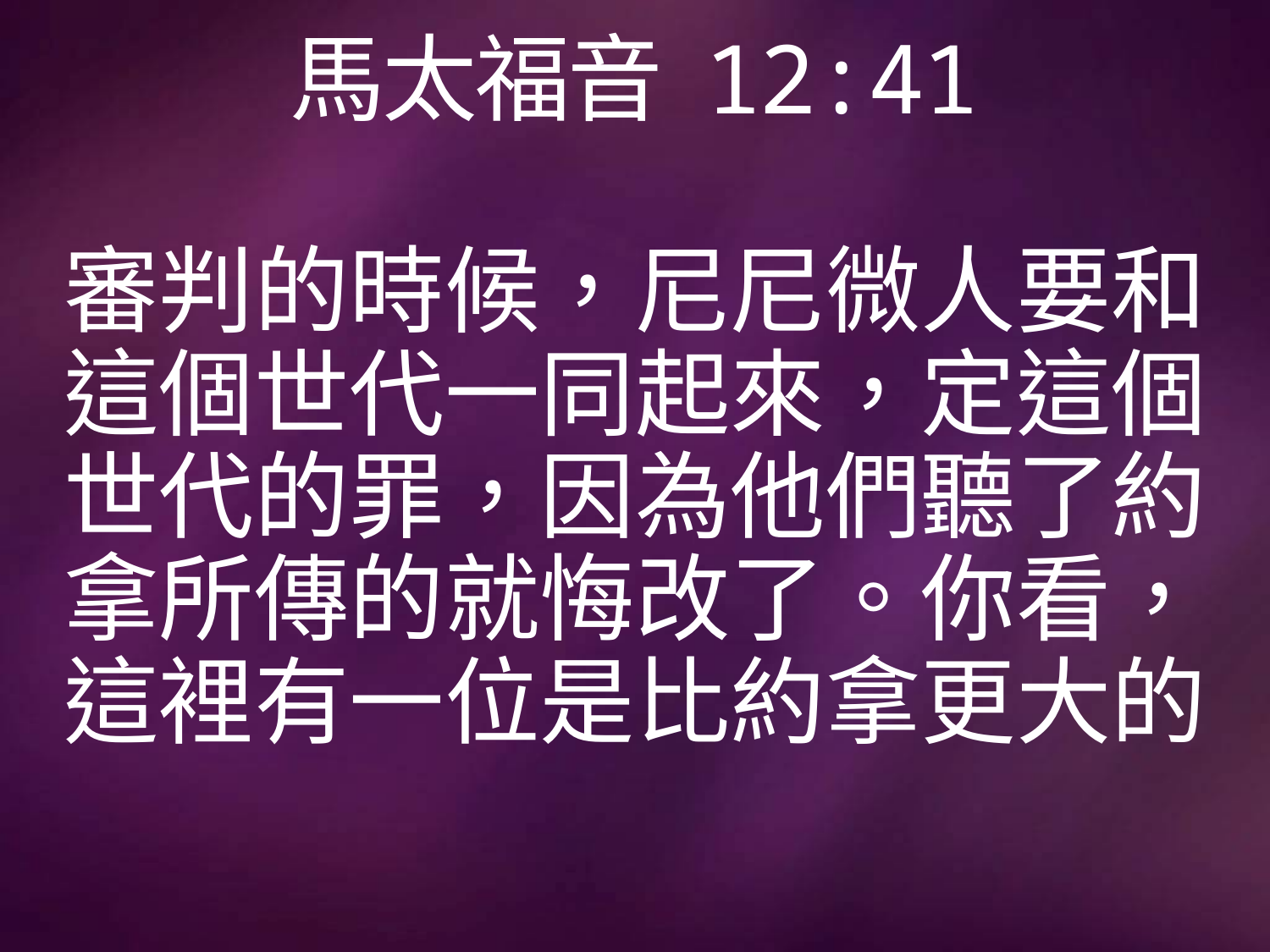

# 馬太福音 12:41
審判的時候，尼尼微人要和這個世代一同起來，定這個世代的罪，因為他們聽了約拿所傳的就悔改了。你看，這裡有一位是比約拿更大的